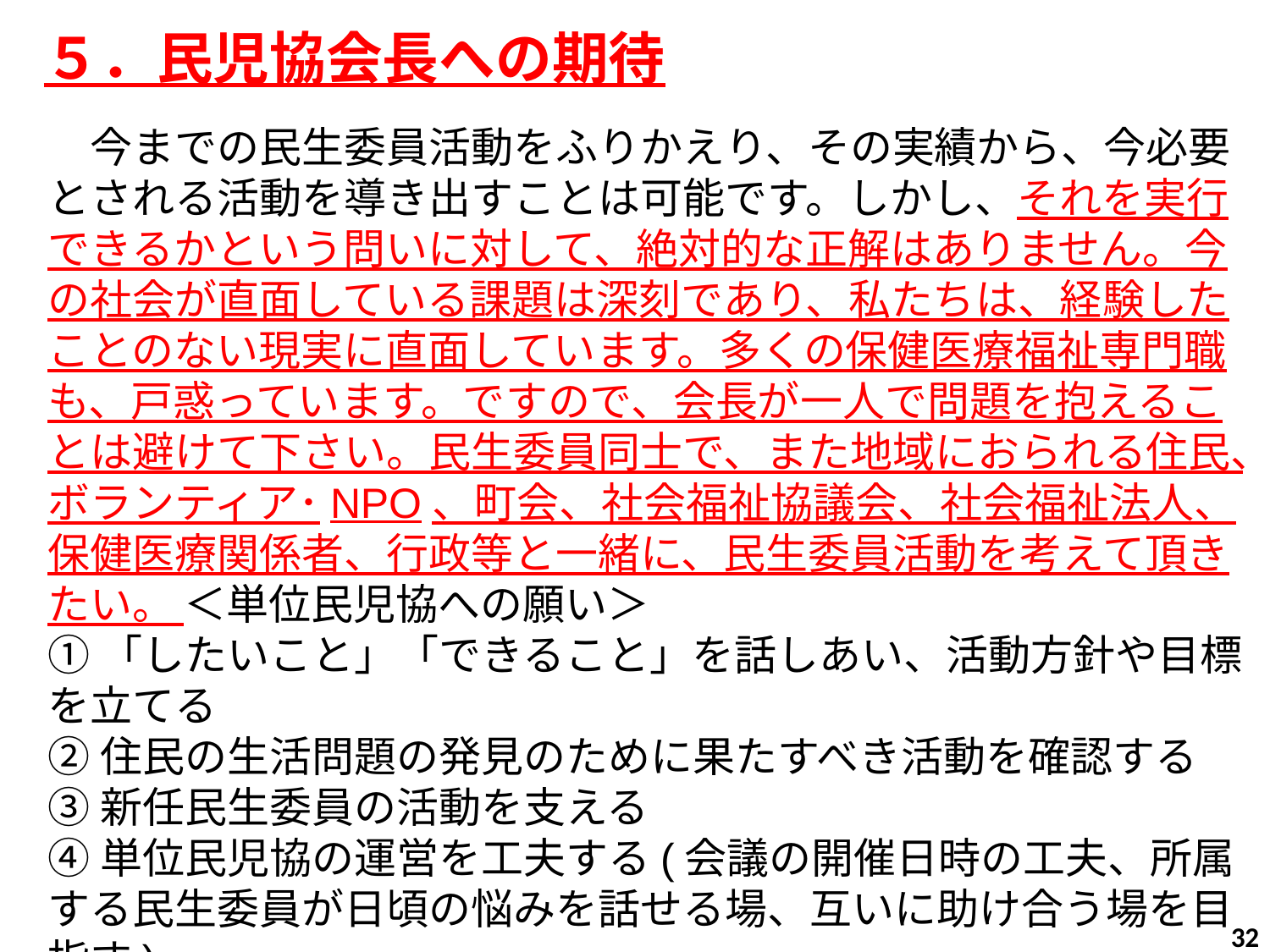

５．民児協会長への期待
　今までの民生委員活動をふりかえり、その実績から、今必要とされる活動を導き出すことは可能です。しかし、それを実行できるかという問いに対して、絶対的な正解はありません。今の社会が直面している課題は深刻であり、私たちは、経験したことのない現実に直面しています。多くの保健医療福祉専門職も、戸惑っています。ですので、会長が一人で問題を抱えることは避けて下さい。民生委員同士で、また地域におられる住民、ボランティア･NPO、町会、社会福祉協議会、社会福祉法人、保健医療関係者、行政等と一緒に、民生委員活動を考えて頂きたい。 ＜単位民児協への願い＞
①「したいこと」「できること」を話しあい、活動方針や目標を立てる
②住民の生活問題の発見のために果たすべき活動を確認する
③新任民生委員の活動を支える
④単位民児協の運営を工夫する(会議の開催日時の工夫、所属する民生委員が日頃の悩みを話せる場、互いに助け合う場を目指す)
⑤個人情報保護の確認
「リーダーに求められる役割」全民児連『View』2021年9月号